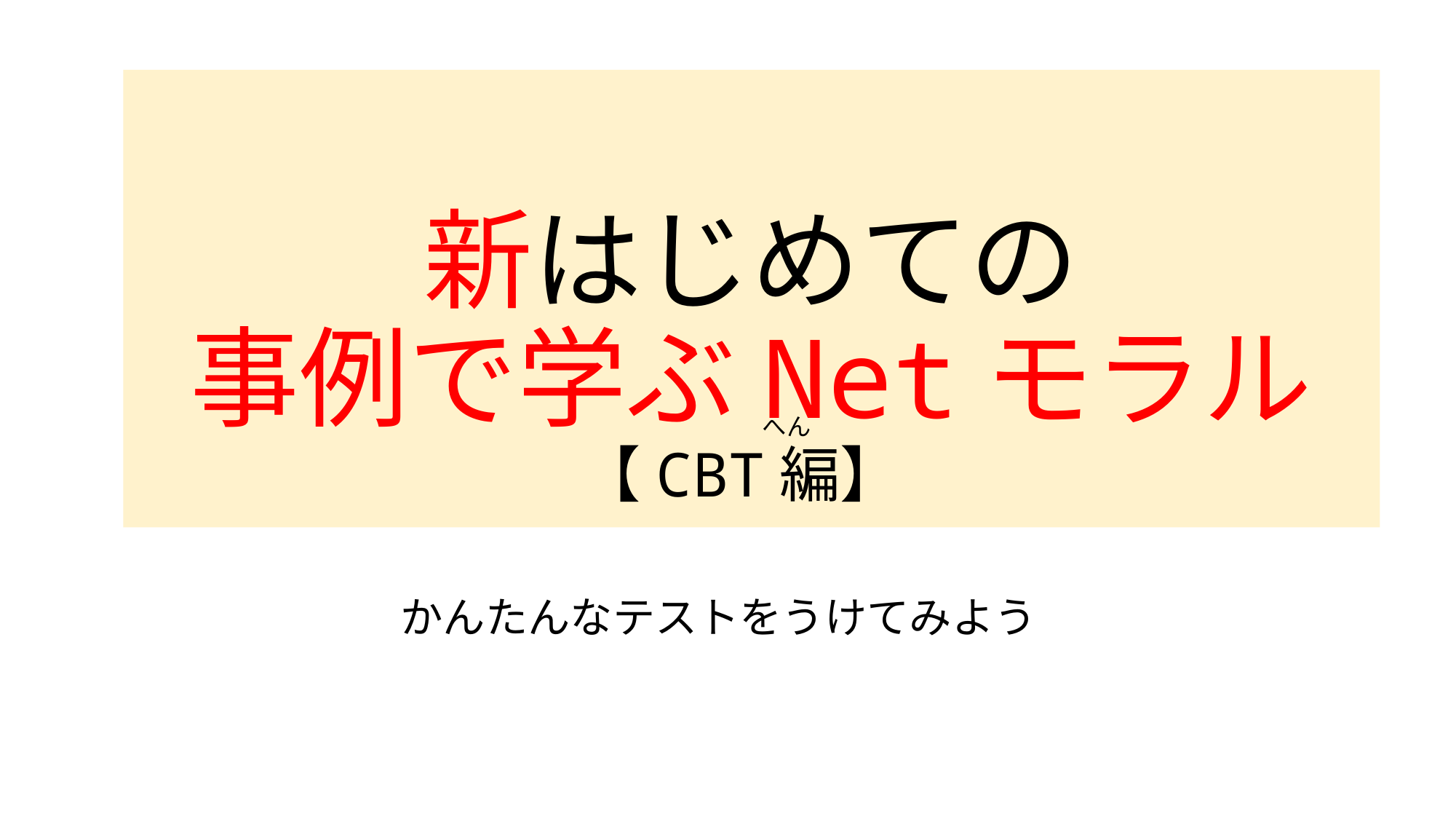

新はじめての
事例で学ぶNetモラル

へん
【CBT編】
かんたんなテストをうけてみよう